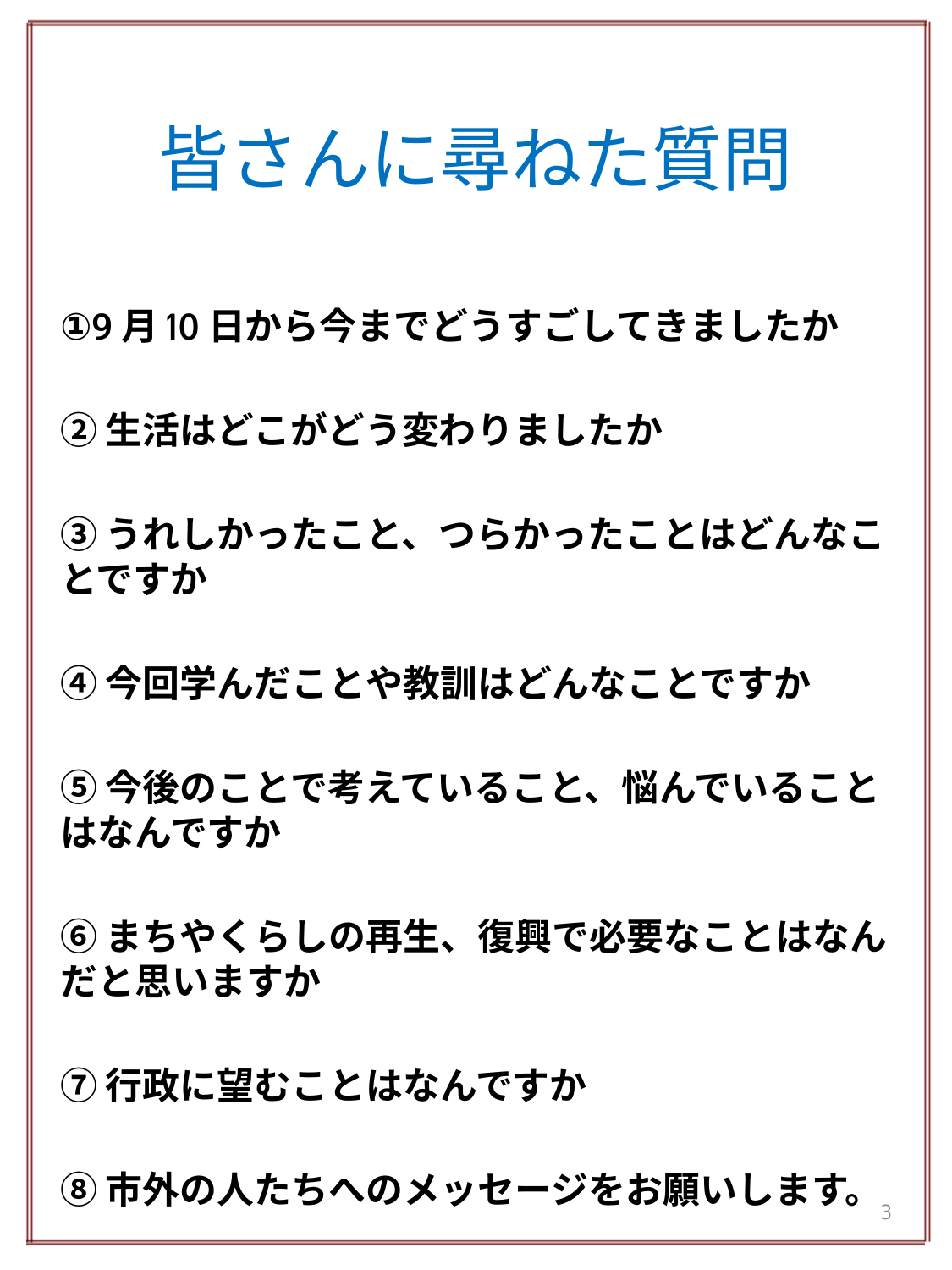

# 皆さんに尋ねた質問
①9月10日から今までどうすごしてきましたか

②生活はどこがどう変わりましたか

③うれしかったこと、つらかったことはどんなことですか

④今回学んだことや教訓はどんなことですか

⑤今後のことで考えていること、悩んでいることはなんですか

⑥まちやくらしの再生、復興で必要なことはなんだと思いますか

⑦行政に望むことはなんですか

⑧市外の人たちへのメッセージをお願いします。

3